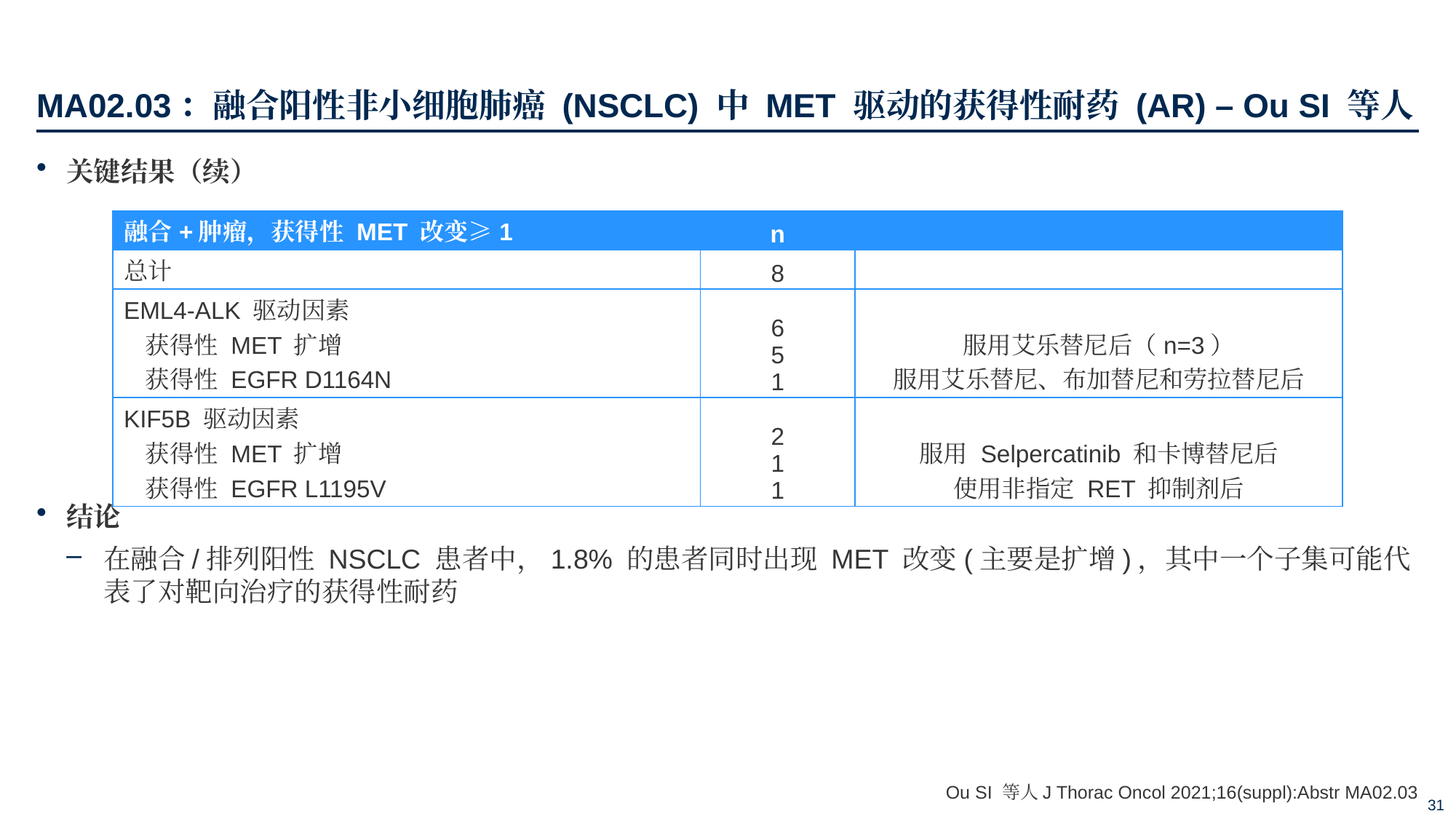

# MA02.03：融合阳性非小细胞肺癌 (NSCLC) 中 MET 驱动的获得性耐药 (AR) – Ou SI 等人
关键结果（续）
结论
在融合/排列阳性 NSCLC 患者中，1.8% 的患者同时出现 MET 改变(主要是扩增)，其中一个子集可能代表了对靶向治疗的获得性耐药
| 融合+肿瘤，获得性 MET 改变≥1 | n |  |
| --- | --- | --- |
| 总计 | 8 |  |
| EML4-ALK 驱动因素 获得性 MET 扩增 获得性 EGFR D1164N | 6 5 1 | 服用艾乐替尼后（n=3） 服用艾乐替尼、布加替尼和劳拉替尼后 |
| KIF5B 驱动因素 获得性 MET 扩增 获得性 EGFR L1195V | 2 1 1 | 服用 Selpercatinib 和卡博替尼后 使用非指定 RET 抑制剂后 |
Ou SI 等人J Thorac Oncol 2021;16(suppl):Abstr MA02.03